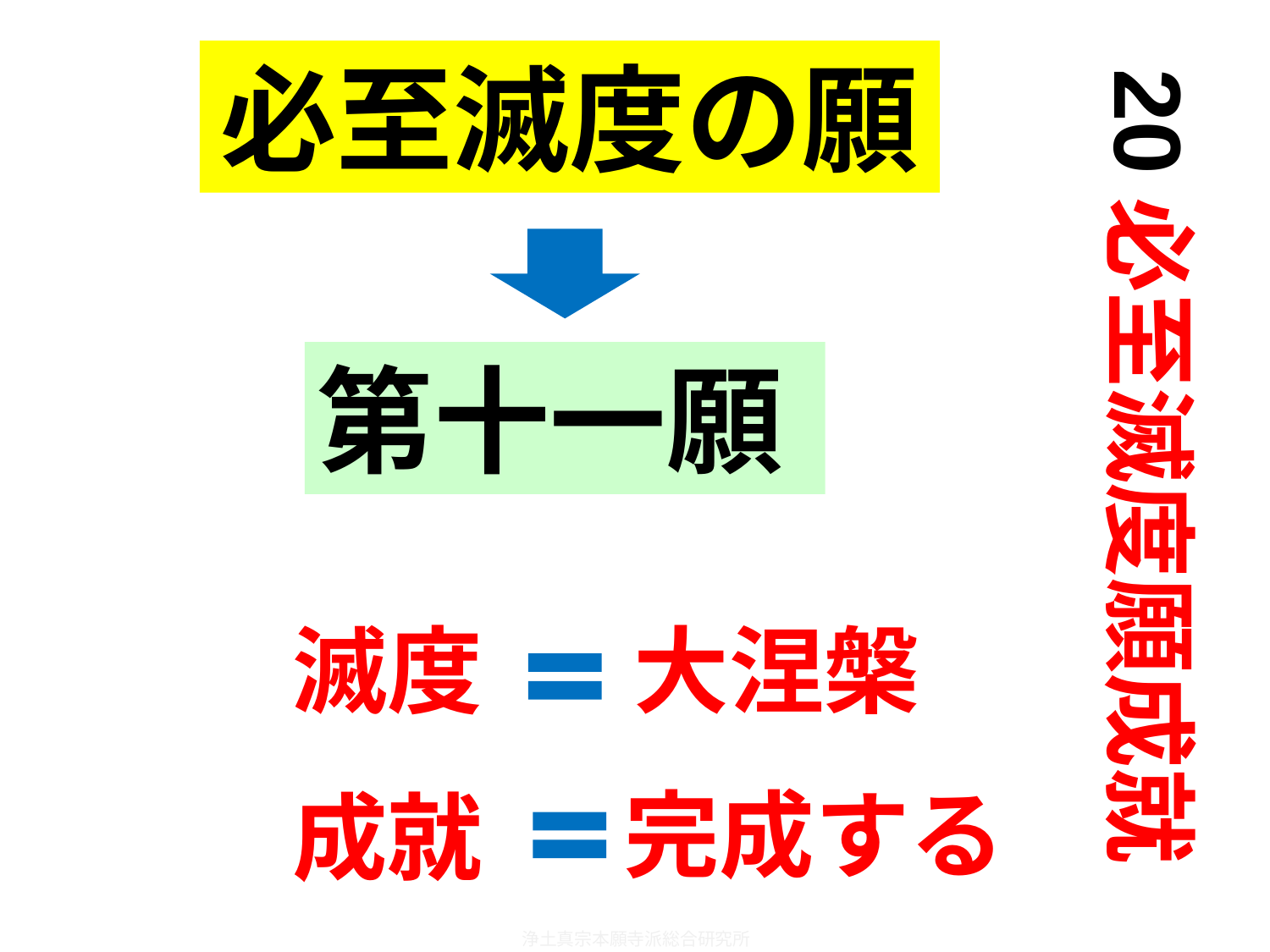

必至滅度の願
20必至滅度願成就

第十一願
滅度
大涅槃

完成する
成就